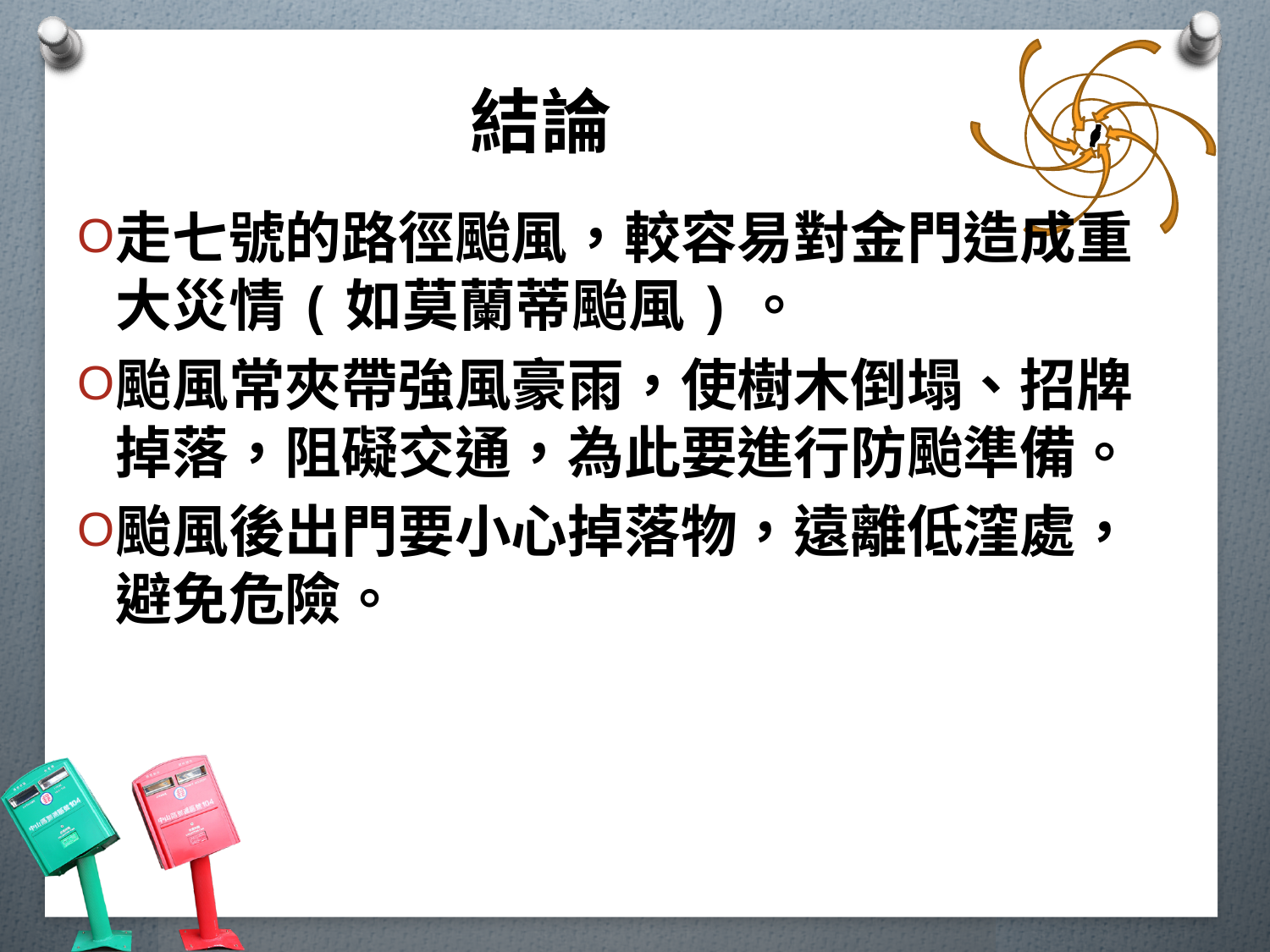

# 結論
走七號的路徑颱風，較容易對金門造成重大災情(如莫蘭蒂颱風)。
颱風常夾帶強風豪雨，使樹木倒塌、招牌掉落，阻礙交通，為此要進行防颱準備。
颱風後出門要小心掉落物，遠離低漥處，避免危險。